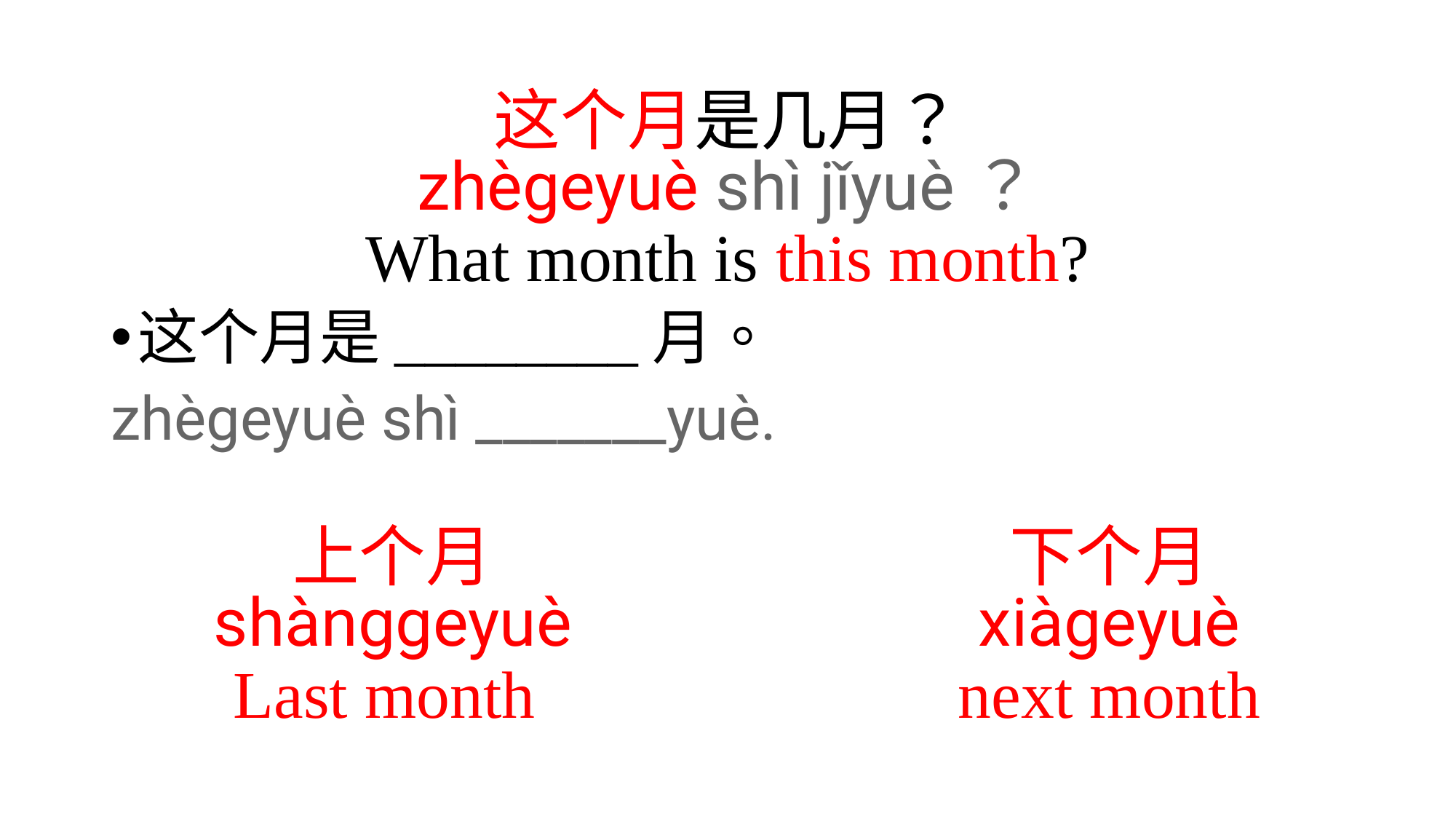

# 这个月是几月？
zhègeyuè shì jǐyuè？
What month is this month?
这个月是________月。
zhègeyuè shì _______yuè.
下个月
上个月
xiàgeyuè
shànggeyuè
next month
Last month